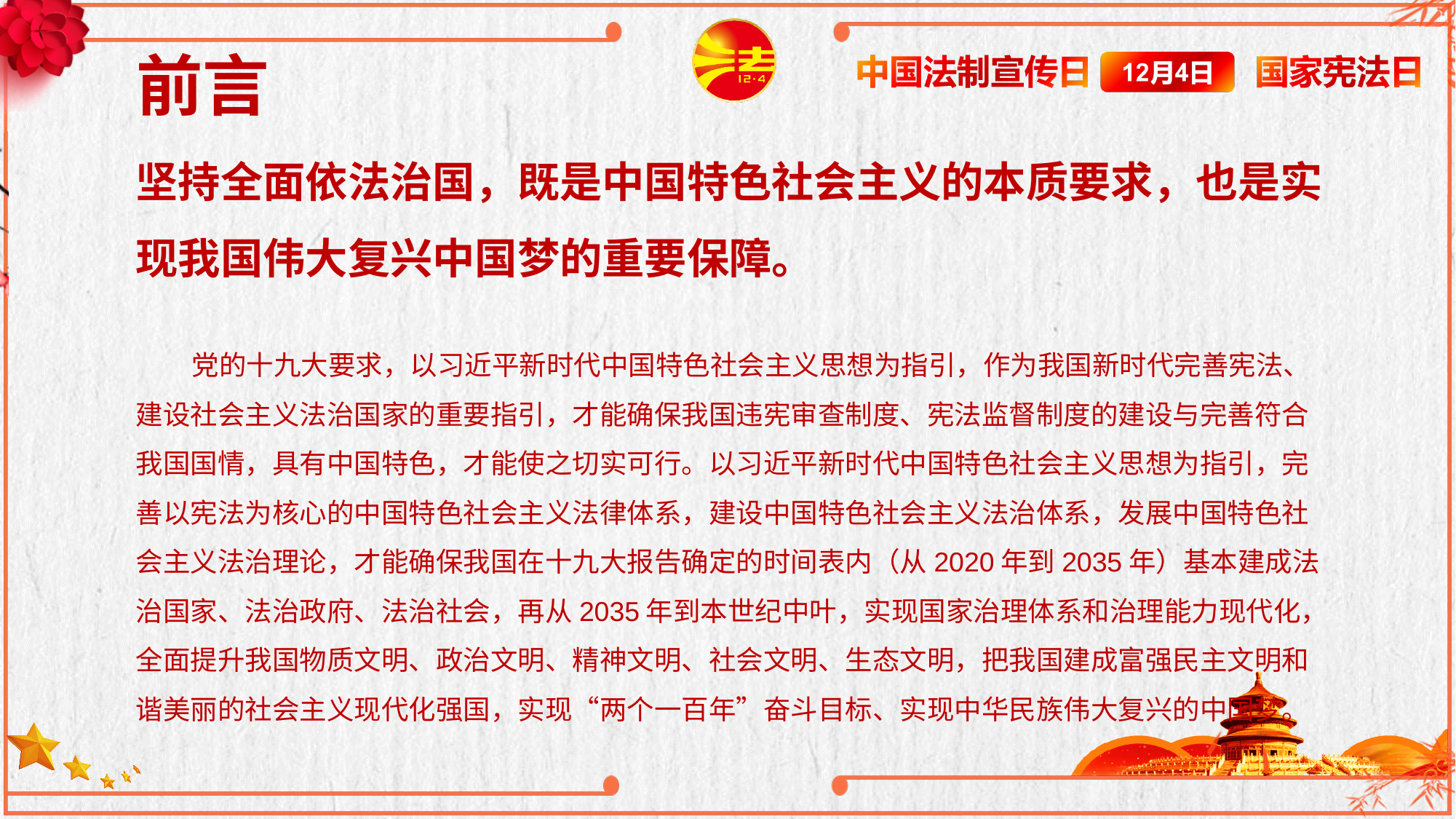

前言
坚持全面依法治国，既是中国特色社会主义的本质要求，也是实现我国伟大复兴中国梦的重要保障。

        党的十九大要求，以习近平新时代中国特色社会主义思想为指引，作为我国新时代完善宪法、建设社会主义法治国家的重要指引，才能确保我国违宪审查制度、宪法监督制度的建设与完善符合我国国情，具有中国特色，才能使之切实可行。以习近平新时代中国特色社会主义思想为指引，完善以宪法为核心的中国特色社会主义法律体系，建设中国特色社会主义法治体系，发展中国特色社会主义法治理论，才能确保我国在十九大报告确定的时间表内（从2020年到2035年）基本建成法治国家、法治政府、法治社会，再从2035年到本世纪中叶，实现国家治理体系和治理能力现代化，全面提升我国物质文明、政治文明、精神文明、社会文明、生态文明，把我国建成富强民主文明和谐美丽的社会主义现代化强国，实现“两个一百年”奋斗目标、实现中华民族伟大复兴的中国梦。